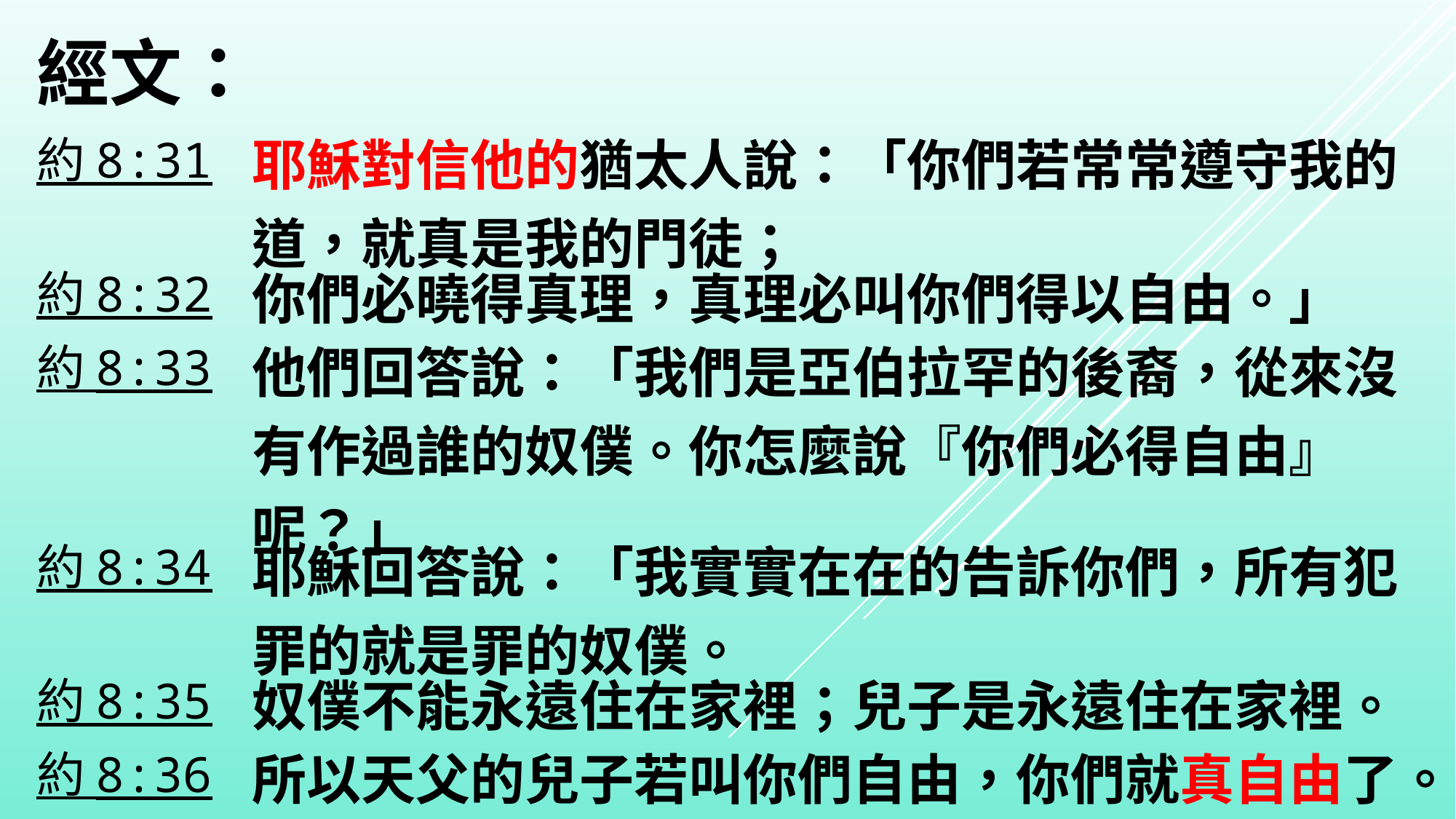

經文：
| 約 8:31 | 耶穌對信他的猶太人說：「你們若常常遵守我的道，就真是我的門徒； |
| --- | --- |
| 約 8:32 | 你們必曉得真理，真理必叫你們得以自由。」 |
| 約 8:33 | 他們回答說：「我們是亞伯拉罕的後裔，從來沒有作過誰的奴僕。你怎麼說『你們必得自由』呢？」 |
| 約 8:34 | 耶穌回答說：「我實實在在的告訴你們，所有犯罪的就是罪的奴僕。 |
| 約 8:35 | 奴僕不能永遠住在家裡；兒子是永遠住在家裡。 |
| 約 8:36 | 所以天父的兒子若叫你們自由，你們就真自由了。 |